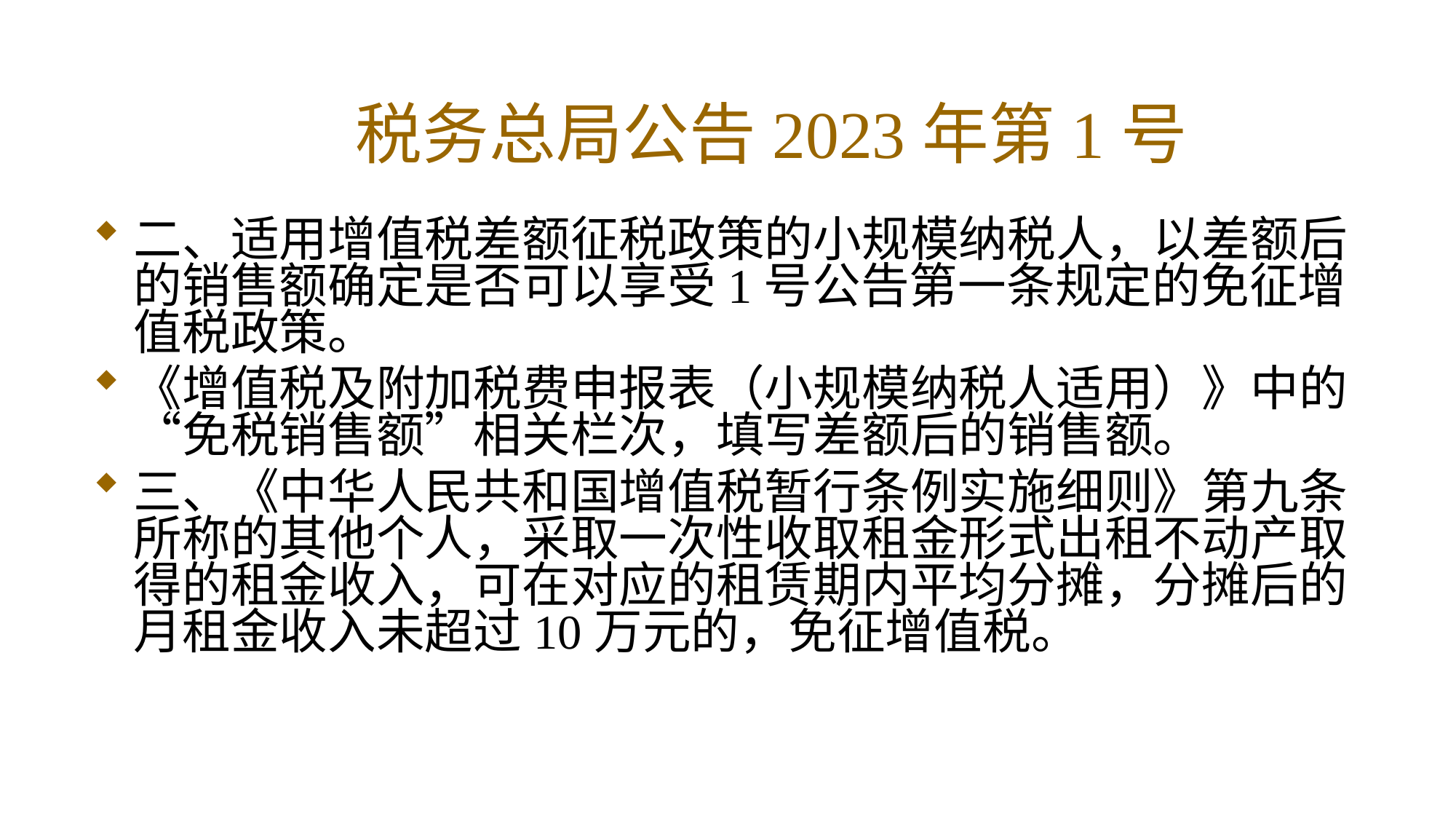

# 税务总局公告2023年第1号
二、适用增值税差额征税政策的小规模纳税人，以差额后的销售额确定是否可以享受1号公告第一条规定的免征增值税政策。
《增值税及附加税费申报表（小规模纳税人适用）》中的“免税销售额”相关栏次，填写差额后的销售额。
三、《中华人民共和国增值税暂行条例实施细则》第九条所称的其他个人，采取一次性收取租金形式出租不动产取得的租金收入，可在对应的租赁期内平均分摊，分摊后的月租金收入未超过10万元的，免征增值税。